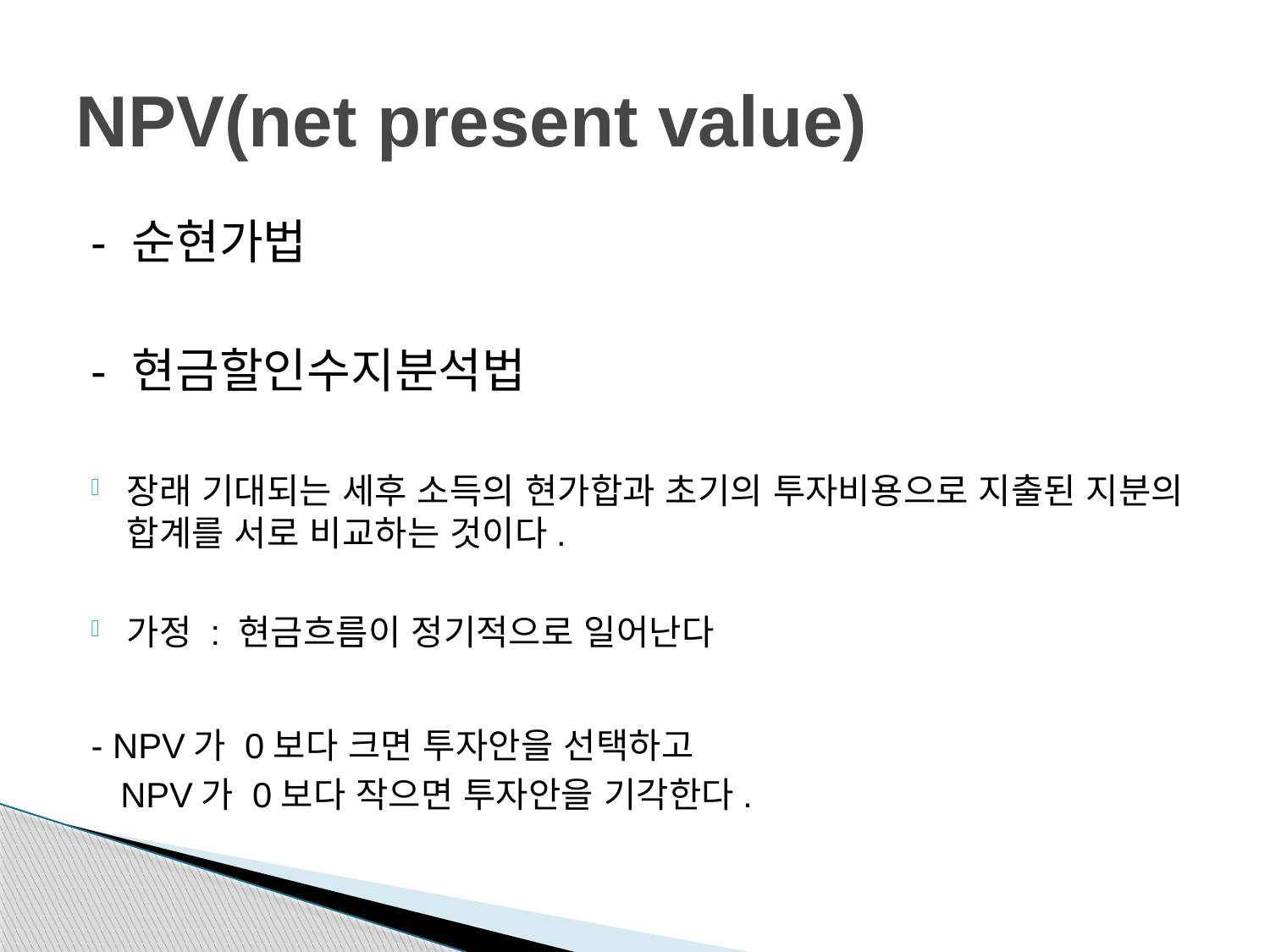

# NPV(net present value)
- 순현가법

- 현금할인수지분석법

장래 기대되는 세후 소득의 현가합과 초기의 투자비용으로 지출된 지분의 합계를 서로 비교하는 것이다.

가정 : 현금흐름이 정기적으로 일어난다

- NPV가 0보다 크면 투자안을 선택하고
   NPV가 0보다 작으면 투자안을 기각한다.